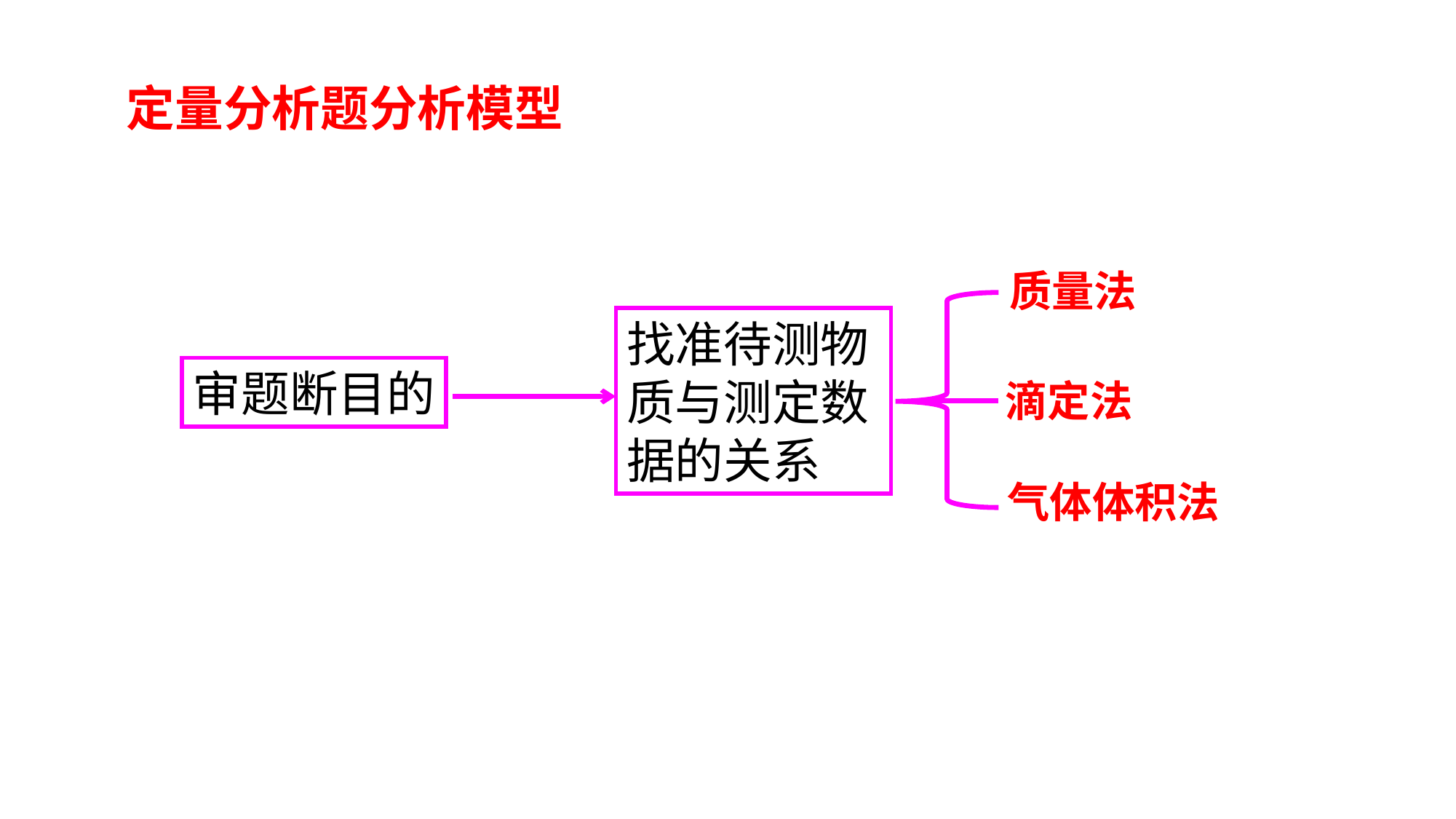

定量分析题分析模型
质量法

找准待测物质与测定数据的关系
审题断目的
滴定法
气体体积法